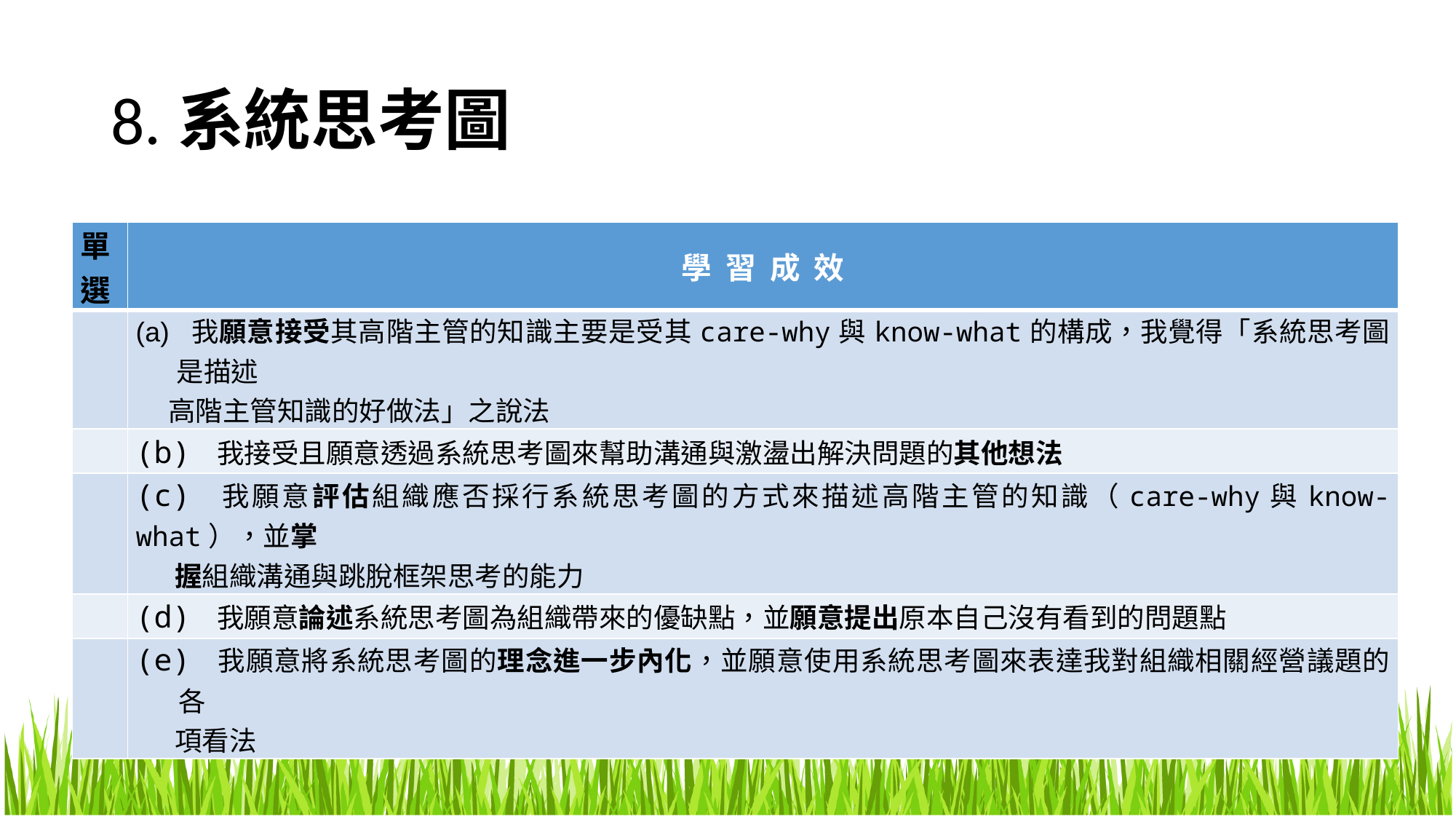

# 8.系統思考圖
| 單選 | 學 習 成 效 |
| --- | --- |
|  | 我願意接受其高階主管的知識主要是受其care-why與know-what的構成，我覺得「系統思考圖是描述 高階主管知識的好做法」之說法 |
|  | (b) 我接受且願意透過系統思考圖來幫助溝通與激盪出解決問題的其他想法 |
|  | (c) 我願意評估組織應否採行系統思考圖的方式來描述高階主管的知識（care-why與know-what），並掌 握組織溝通與跳脫框架思考的能力 |
|  | (d) 我願意論述系統思考圖為組織帶來的優缺點，並願意提出原本自己沒有看到的問題點 |
|  | (e) 我願意將系統思考圖的理念進一步內化，並願意使用系統思考圖來表達我對組織相關經營議題的各 項看法 |